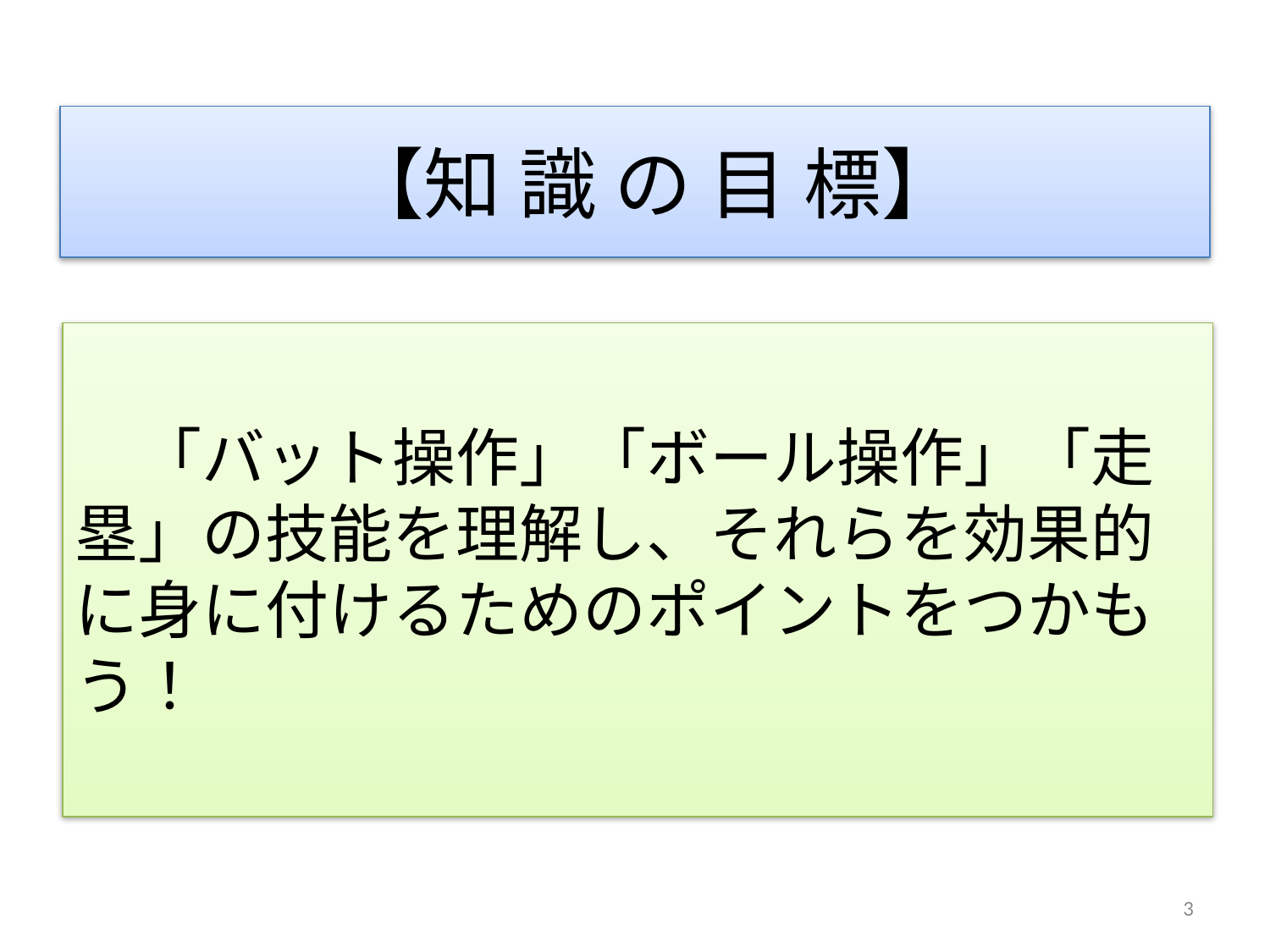

【知 識 の 目 標】
# 「バット操作」「ボール操作」「走塁」の技能を理解し、それらを効果的に身に付けるためのポイントをつかもう！
3